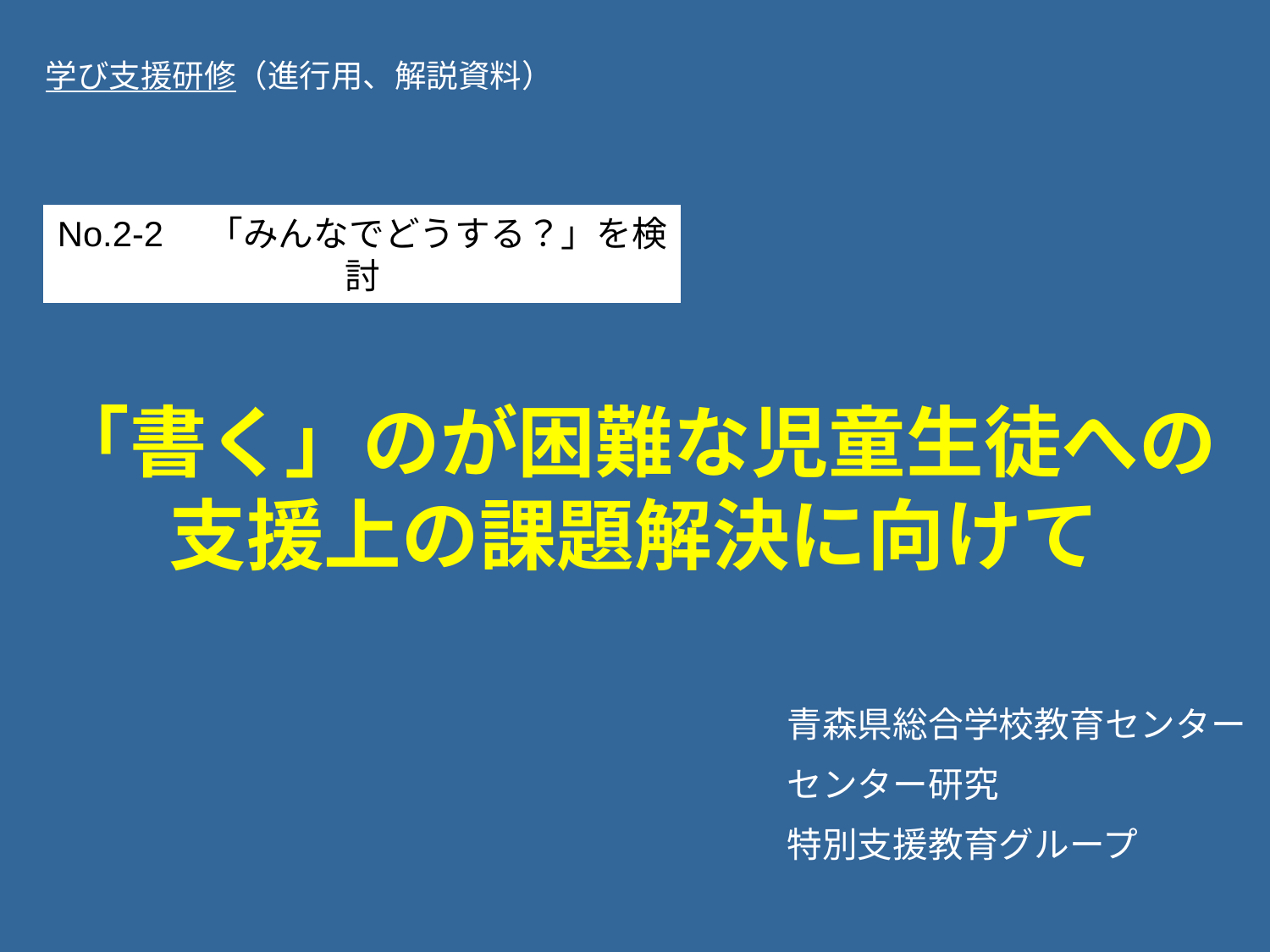

学び支援研修（進行用、解説資料）
No.2-2　「みんなでどうする？」を検討
# 「書く」のが困難な児童生徒への 支援上の課題解決に向けて
青森県総合学校教育センター
センター研究
特別支援教育グループ